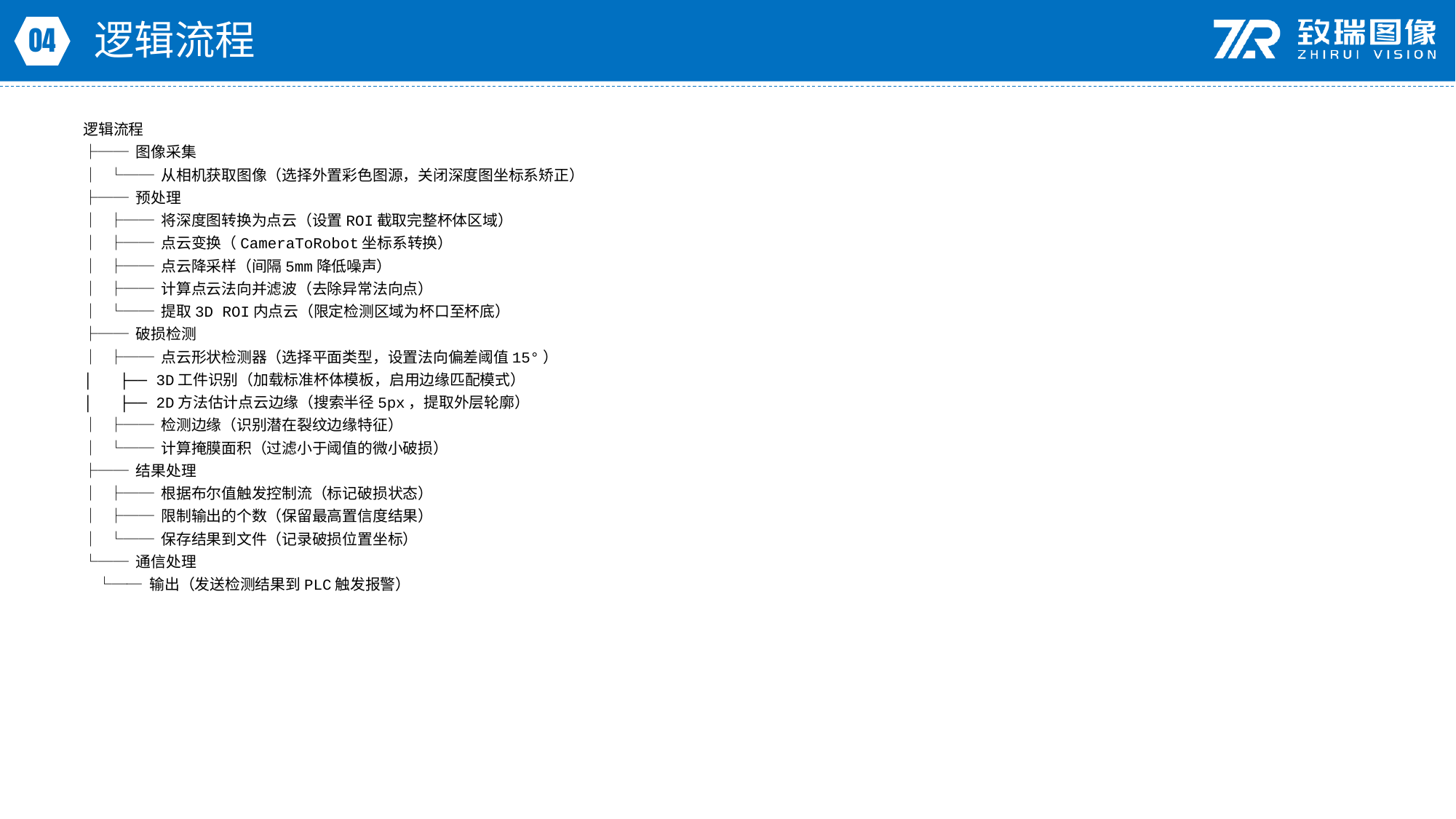

逻辑流程
04

逻辑流程
├── 图像采集
│   └── 从相机获取图像（选择外置彩色图源，关闭深度图坐标系矫正）
├── 预处理
│   ├── 将深度图转换为点云（设置ROI截取完整杯体区域）
│   ├── 点云变换（CameraToRobot坐标系转换）
│   ├── 点云降采样（间隔5mm降低噪声）
│   ├── 计算点云法向并滤波（去除异常法向点）
│   └── 提取3D ROI内点云（限定检测区域为杯口至杯底）
├── 破损检测
│   ├── 点云形状检测器（选择平面类型，设置法向偏差阈值15°）
│   ├── 3D工件识别（加载标准杯体模板，启用边缘匹配模式）
│   ├── 2D方法估计点云边缘（搜索半径5px，提取外层轮廓）
│   ├── 检测边缘（识别潜在裂纹边缘特征）
│   └── 计算掩膜面积（过滤小于阈值的微小破损）
├── 结果处理
│   ├── 根据布尔值触发控制流（标记破损状态）
│   ├── 限制输出的个数（保留最高置信度结果）
│   └── 保存结果到文件（记录破损位置坐标）
└── 通信处理
    └── 输出（发送检测结果到PLC触发报警）